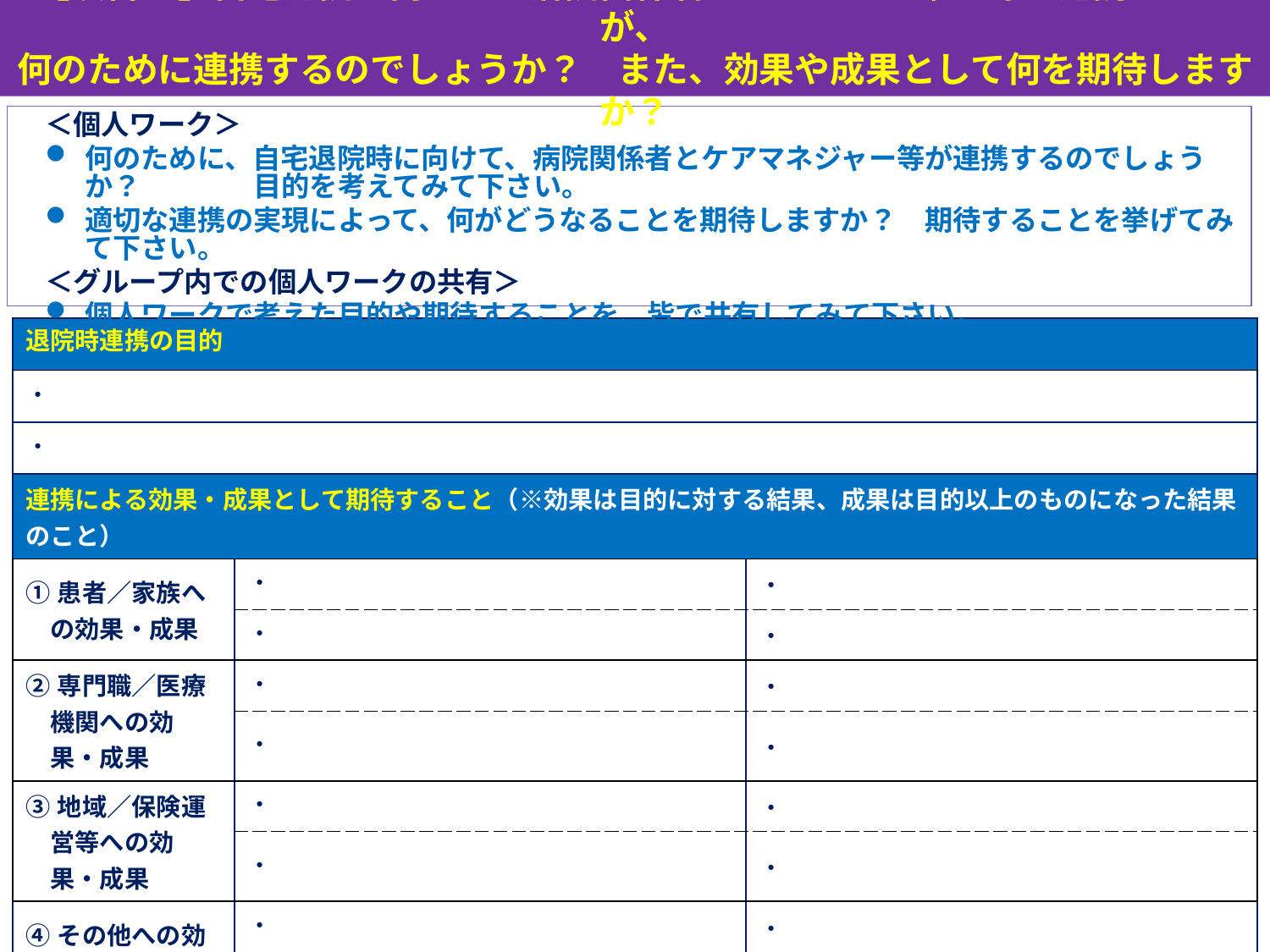

【演習2】自宅退院に向けて、病院関係者とケアマネジャー等が連携しますが、
何のために連携するのでしょうか？　また、効果や成果として何を期待しますか？
＜個人ワーク＞
何のために、自宅退院時に向けて、病院関係者とケアマネジャー等が連携するのでしょうか？　　　　目的を考えてみて下さい。
適切な連携の実現によって、何がどうなることを期待しますか？　期待することを挙げてみて下さい。
＜グループ内での個人ワークの共有＞
個人ワークで考えた目的や期待することを、皆で共有してみて下さい。

| 退院時連携の目的 |  |  |
| --- | --- | --- |
| ・ | ・ |  |
| ・ |  |  |
| 連携による効果・成果として期待すること（※効果は目的に対する結果、成果は目的以上のものになった結果のこと） |  |  |
| ①患者／家族への効果・成果 | ・ | ・ |
|  | ・ | ・ |
| ②専門職／医療機関への効果・成果 | ・ | ・ |
|  | ・ | ・ |
| ③地域／保険運営等への効果・成果 | ・ | ・ |
|  | ・ | ・ |
| ④その他への効果・成果 | ・ | ・ |
|  | ・ | ・ |